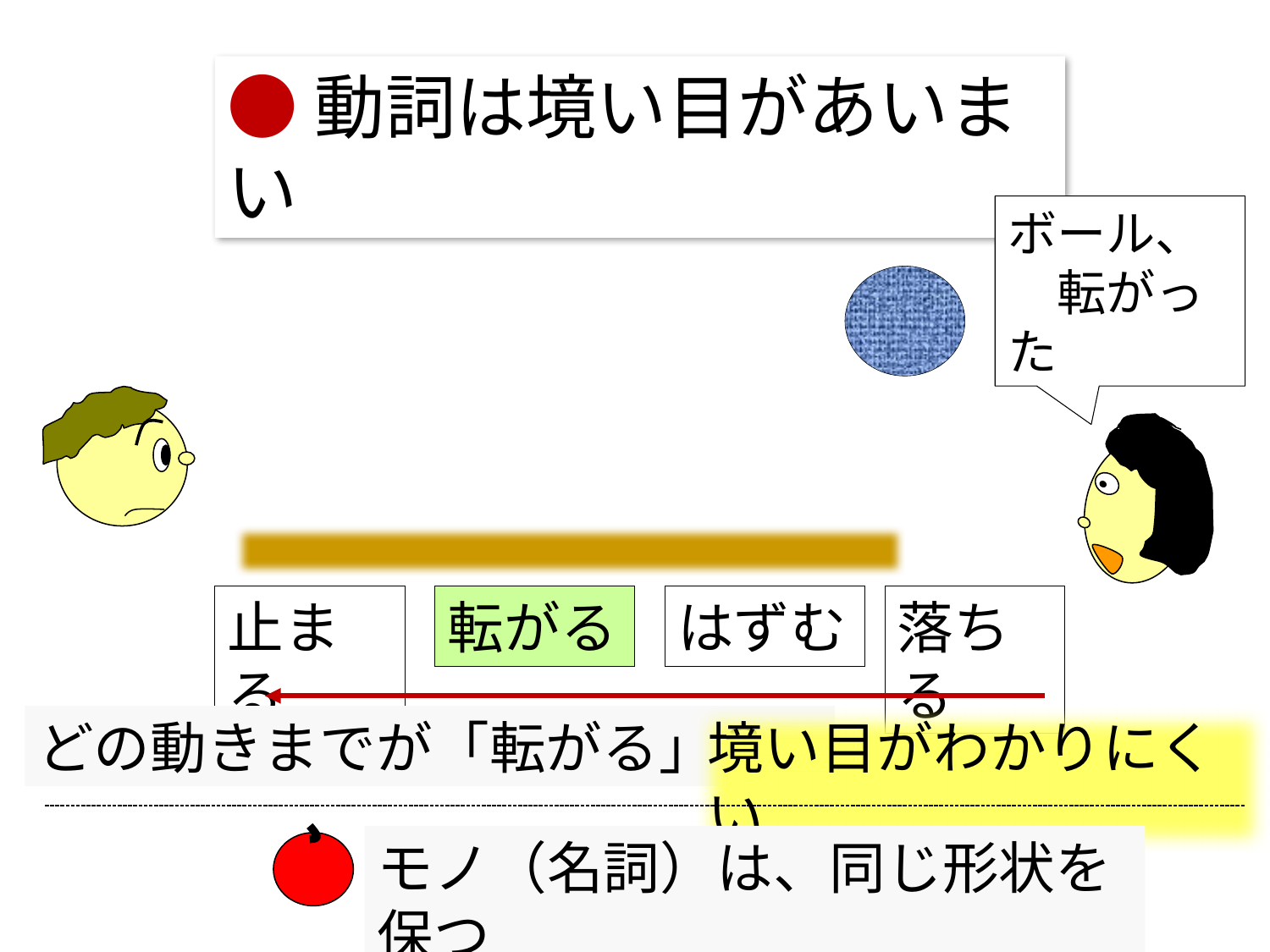

●動詞は境い目があいまい
ボール、
　転がった

止まる
転がる
はずむ
落ちる
どの動きまでが「転がる」？
境い目がわかりにくい

モノ（名詞）は、同じ形状を保つ